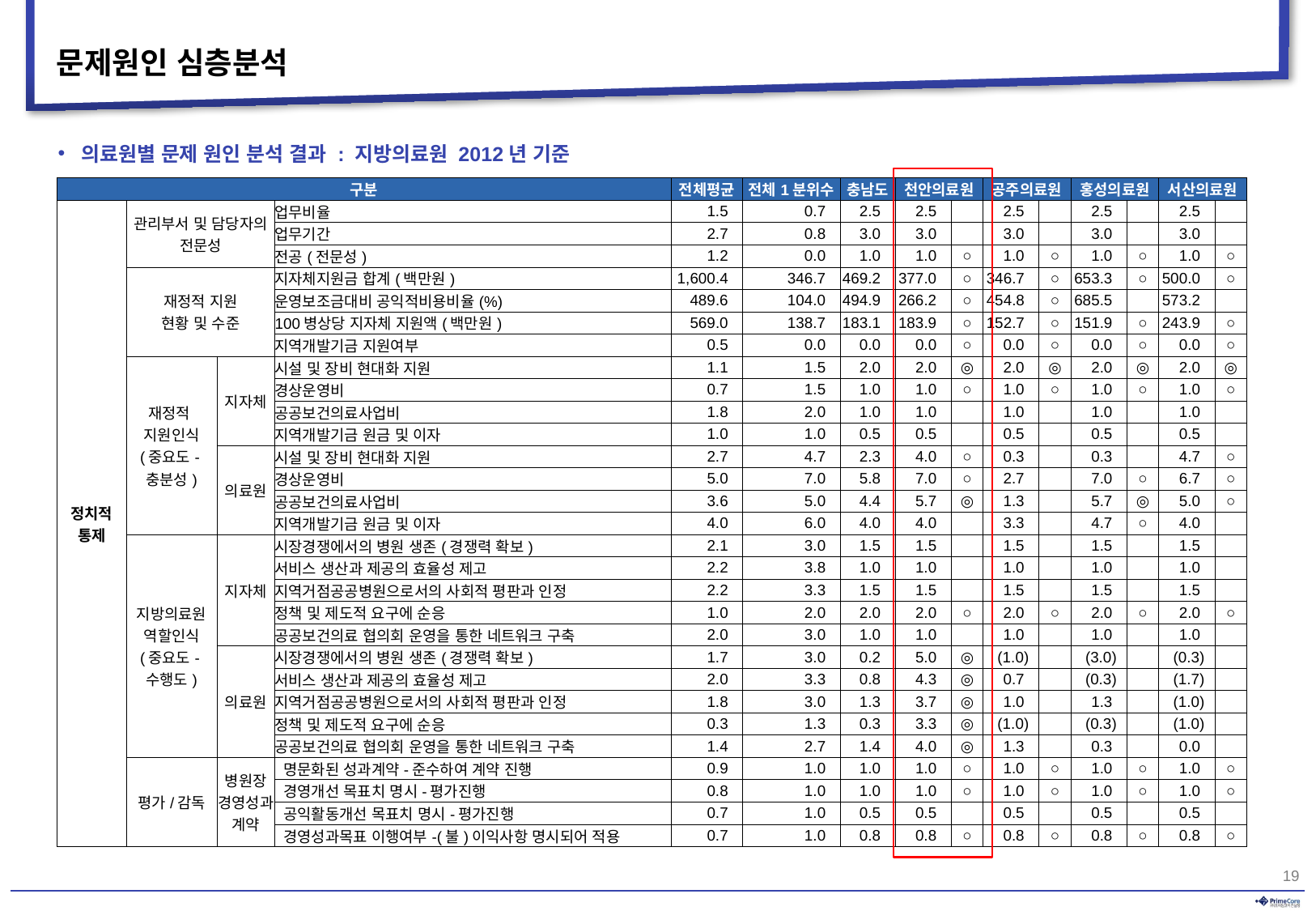

# 문제원인 심층분석
의료원별 문제 원인 분석 결과 : 지방의료원 2012년 기준

| 구분 |  |  |  | 전체평균 | 전체1분위수 | 충남도 | 천안의료원 |  | 공주의료원 |  | 홍성의료원 |  | 서산의료원 |  |
| --- | --- | --- | --- | --- | --- | --- | --- | --- | --- | --- | --- | --- | --- | --- |
| 정치적 통제 | 관리부서 및 담당자의 전문성 |  | 업무비율 | 1.5 | 0.7 | 2.5 | 2.5 |  | 2.5 |  | 2.5 |  | 2.5 |  |
|  |  |  | 업무기간 | 2.7 | 0.8 | 3.0 | 3.0 |  | 3.0 |  | 3.0 |  | 3.0 |  |
|  |  |  | 전공(전문성) | 1.2 | 0.0 | 1.0 | 1.0 | ○ | 1.0 | ○ | 1.0 | ○ | 1.0 | ○ |
|  | 재정적 지원 현황 및 수준 |  | 지자체지원금 합계(백만원) | 1,600.4 | 346.7 | 469.2 | 377.0 | ○ | 346.7 | ○ | 653.3 | ○ | 500.0 | ○ |
|  |  |  | 운영보조금대비 공익적비용비율(%) | 489.6 | 104.0 | 494.9 | 266.2 | ○ | 454.8 | ○ | 685.5 |  | 573.2 |  |
|  |  |  | 100병상당 지자체 지원액(백만원) | 569.0 | 138.7 | 183.1 | 183.9 | ○ | 152.7 | ○ | 151.9 | ○ | 243.9 | ○ |
|  |  |  | 지역개발기금 지원여부 | 0.5 | 0.0 | 0.0 | 0.0 | ○ | 0.0 | ○ | 0.0 | ○ | 0.0 | ○ |
|  | 재정적 지원인식 (중요도-충분성) | 지자체 | 시설 및 장비 현대화 지원 | 1.1 | 1.5 | 2.0 | 2.0 | ◎ | 2.0 | ◎ | 2.0 | ◎ | 2.0 | ◎ |
|  |  |  | 경상운영비 | 0.7 | 1.5 | 1.0 | 1.0 | ○ | 1.0 | ○ | 1.0 | ○ | 1.0 | ○ |
|  |  |  | 공공보건의료사업비 | 1.8 | 2.0 | 1.0 | 1.0 |  | 1.0 |  | 1.0 |  | 1.0 |  |
|  |  |  | 지역개발기금 원금 및 이자 | 1.0 | 1.0 | 0.5 | 0.5 |  | 0.5 |  | 0.5 |  | 0.5 |  |
|  |  | 의료원 | 시설 및 장비 현대화 지원 | 2.7 | 4.7 | 2.3 | 4.0 | ○ | 0.3 |  | 0.3 |  | 4.7 | ○ |
|  |  |  | 경상운영비 | 5.0 | 7.0 | 5.8 | 7.0 | ○ | 2.7 |  | 7.0 | ○ | 6.7 | ○ |
|  |  |  | 공공보건의료사업비 | 3.6 | 5.0 | 4.4 | 5.7 | ◎ | 1.3 |  | 5.7 | ◎ | 5.0 | ○ |
|  |  |  | 지역개발기금 원금 및 이자 | 4.0 | 6.0 | 4.0 | 4.0 |  | 3.3 |  | 4.7 | ○ | 4.0 |  |
|  | 지방의료원 역할인식 (중요도-수행도) | 지자체 | 시장경쟁에서의 병원 생존(경쟁력 확보) | 2.1 | 3.0 | 1.5 | 1.5 |  | 1.5 |  | 1.5 |  | 1.5 |  |
|  |  |  | 서비스 생산과 제공의 효율성 제고 | 2.2 | 3.8 | 1.0 | 1.0 |  | 1.0 |  | 1.0 |  | 1.0 |  |
|  |  |  | 지역거점공공병원으로서의 사회적 평판과 인정 | 2.2 | 3.3 | 1.5 | 1.5 |  | 1.5 |  | 1.5 |  | 1.5 |  |
|  |  |  | 정책 및 제도적 요구에 순응 | 1.0 | 2.0 | 2.0 | 2.0 | ○ | 2.0 | ○ | 2.0 | ○ | 2.0 | ○ |
|  |  |  | 공공보건의료 협의회 운영을 통한 네트워크 구축 | 2.0 | 3.0 | 1.0 | 1.0 |  | 1.0 |  | 1.0 |  | 1.0 |  |
|  |  | 의료원 | 시장경쟁에서의 병원 생존(경쟁력 확보) | 1.7 | 3.0 | 0.2 | 5.0 | ◎ | (1.0) |  | (3.0) |  | (0.3) |  |
|  |  |  | 서비스 생산과 제공의 효율성 제고 | 2.0 | 3.3 | 0.8 | 4.3 | ◎ | 0.7 |  | (0.3) |  | (1.7) |  |
|  |  |  | 지역거점공공병원으로서의 사회적 평판과 인정 | 1.8 | 3.0 | 1.3 | 3.7 | ◎ | 1.0 |  | 1.3 |  | (1.0) |  |
|  |  |  | 정책 및 제도적 요구에 순응 | 0.3 | 1.3 | 0.3 | 3.3 | ◎ | (1.0) |  | (0.3) |  | (1.0) |  |
|  |  |  | 공공보건의료 협의회 운영을 통한 네트워크 구축 | 1.4 | 2.7 | 1.4 | 4.0 | ◎ | 1.3 |  | 0.3 |  | 0.0 |  |
|  | 평가/감독 | 병원장 경영성과계약 | 명문화된 성과계약-준수하여 계약 진행 | 0.9 | 1.0 | 1.0 | 1.0 | ○ | 1.0 | ○ | 1.0 | ○ | 1.0 | ○ |
|  |  |  | 경영개선 목표치 명시-평가진행 | 0.8 | 1.0 | 1.0 | 1.0 | ○ | 1.0 | ○ | 1.0 | ○ | 1.0 | ○ |
|  |  |  | 공익활동개선 목표치 명시-평가진행 | 0.7 | 1.0 | 0.5 | 0.5 |  | 0.5 |  | 0.5 |  | 0.5 |  |
|  |  |  | 경영성과목표 이행여부-(불)이익사항 명시되어 적용 | 0.7 | 1.0 | 0.8 | 0.8 | ○ | 0.8 | ○ | 0.8 | ○ | 0.8 | ○ |